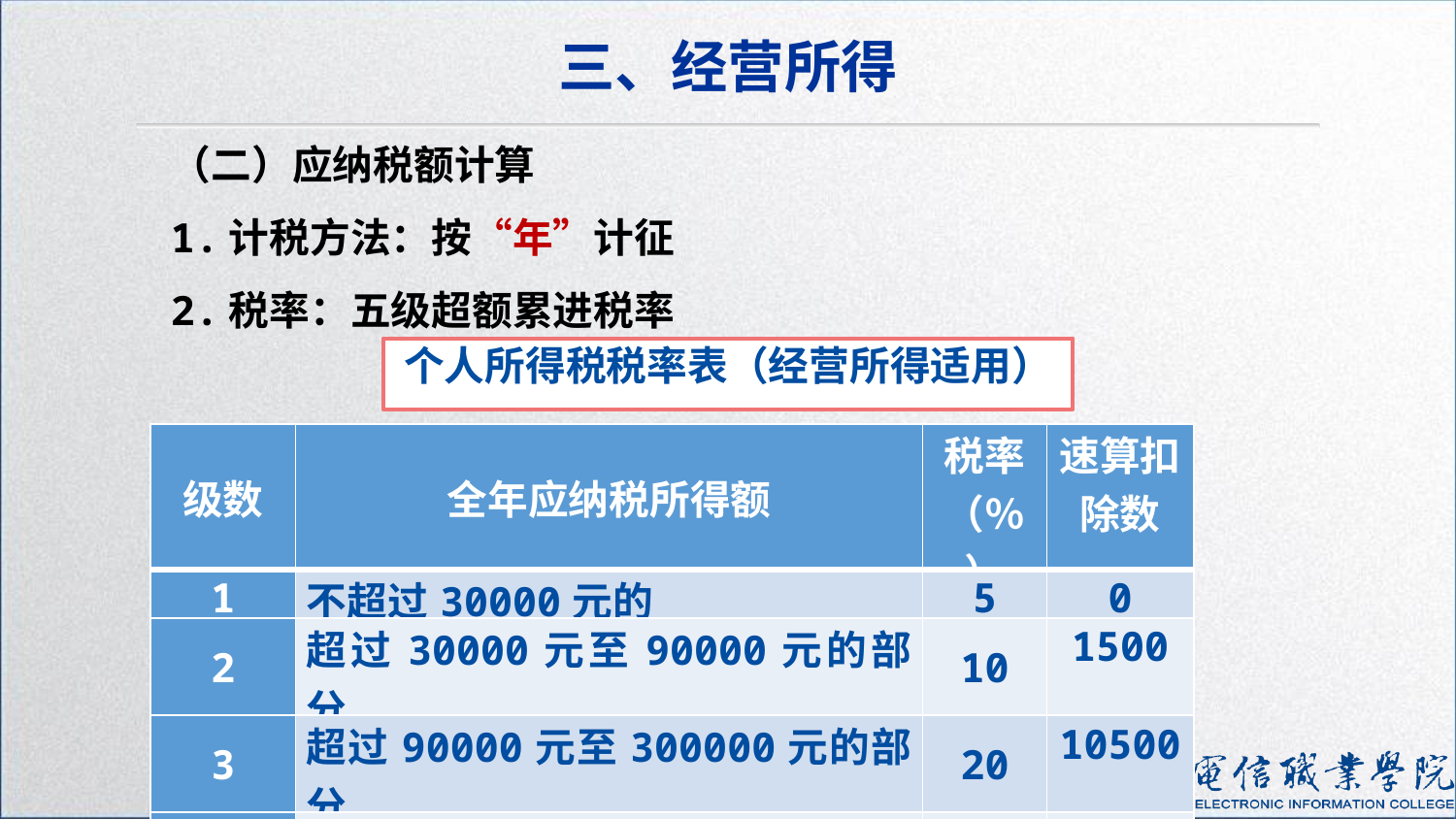

三、经营所得
（二）应纳税额计算
1.计税方法：按“年”计征
2.税率：五级超额累进税率
个人所得税税率表（经营所得适用）
| 级数 | 全年应纳税所得额 | 税率（％） | 速算扣除数 |
| --- | --- | --- | --- |
| 1 | 不超过30000元的 | 5 | 0 |
| 2 | 超过30000元至90000元的部分 | 10 | 1500 |
| 3 | 超过90000元至300000元的部分 | 20 | 10500 |
| 4 | 超过300000元至500000元的部分 | 30 | 40500 |
| 5 | 超过500000元的部分 | 35 | 65500 |
161